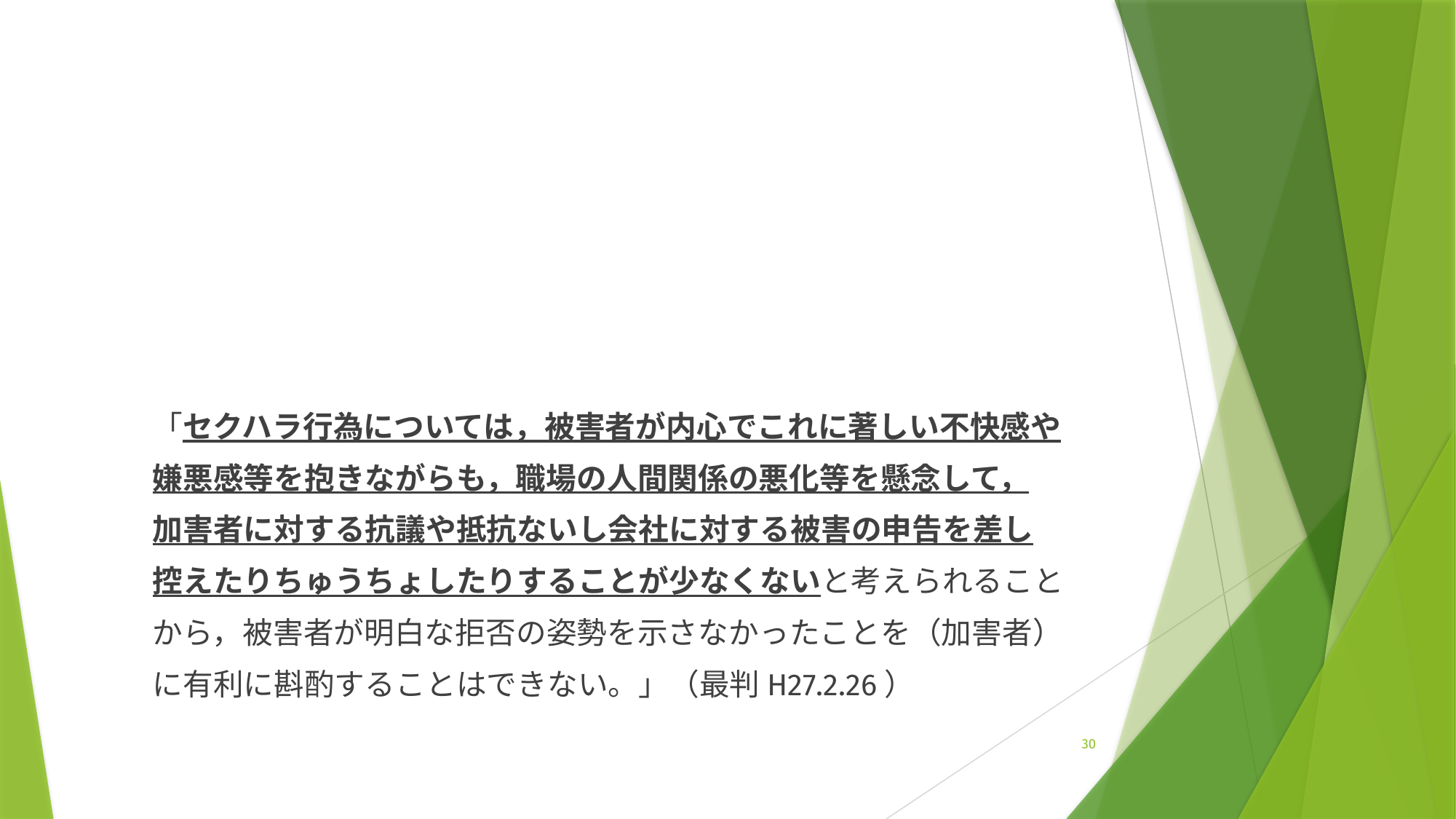

「セクハラ行為については，被害者が内心でこれに著しい不快感や
　　嫌悪感等を抱きながらも，職場の人間関係の悪化等を懸念して，
　　加害者に対する抗議や抵抗ないし会社に対する被害の申告を差し
　　控えたりちゅうちょしたりすることが少なくないと考えられること
　　から，被害者が明白な拒否の姿勢を示さなかったことを（加害者）
　　に有利に斟酌することはできない。」（最判H27.2.26）
30